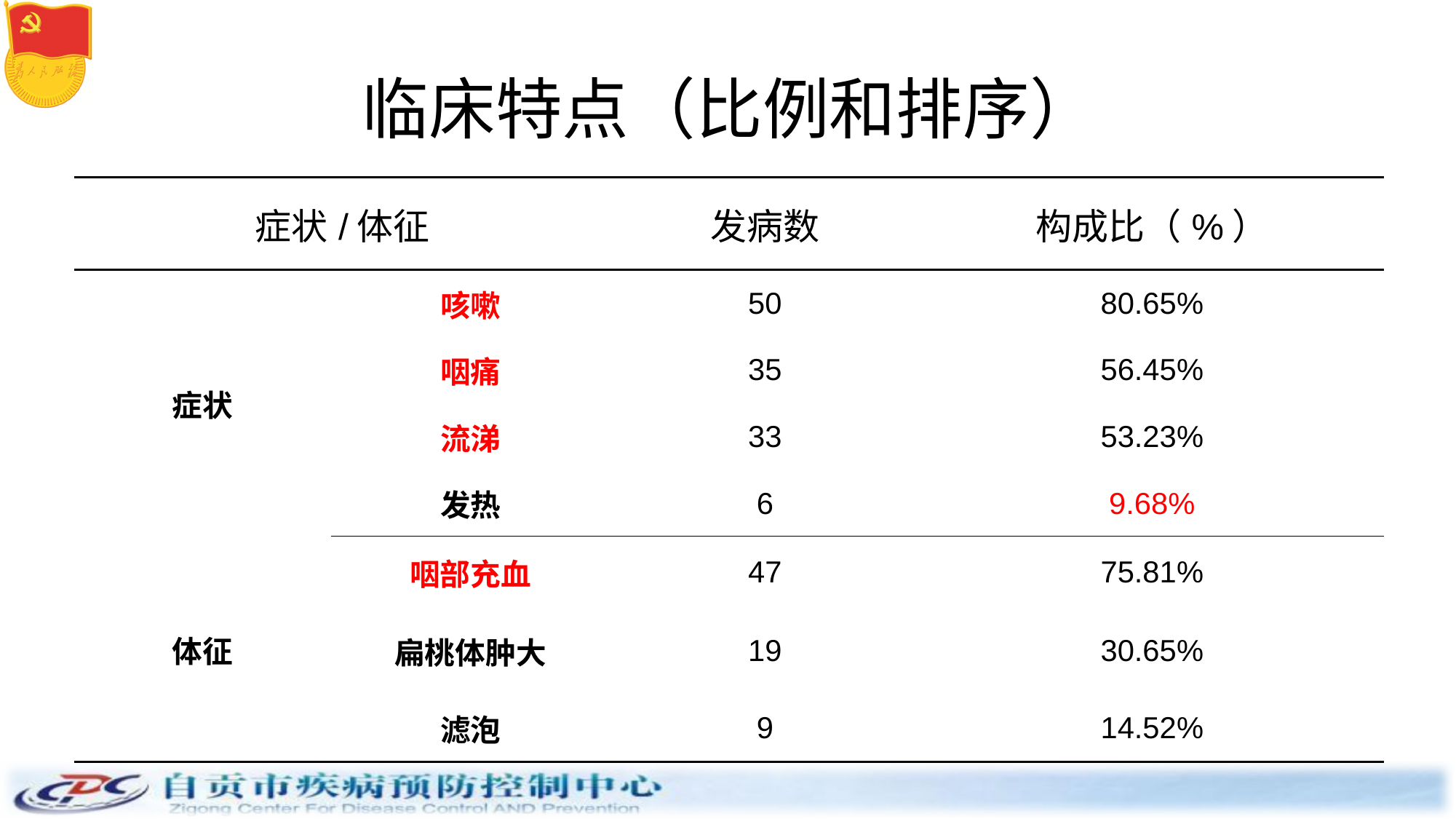

# 临床特点（比例和排序）
| 症状/体征 |  | 发病数 | 构成比（%） |
| --- | --- | --- | --- |
| 症状 | 咳嗽 | 50 | 80.65% |
|  | 咽痛 | 35 | 56.45% |
|  | 流涕 | 33 | 53.23% |
|  | 发热 | 6 | 9.68% |
| 体征 | 咽部充血 | 47 | 75.81% |
|  | 扁桃体肿大 | 19 | 30.65% |
|  | 滤泡 | 9 | 14.52% |